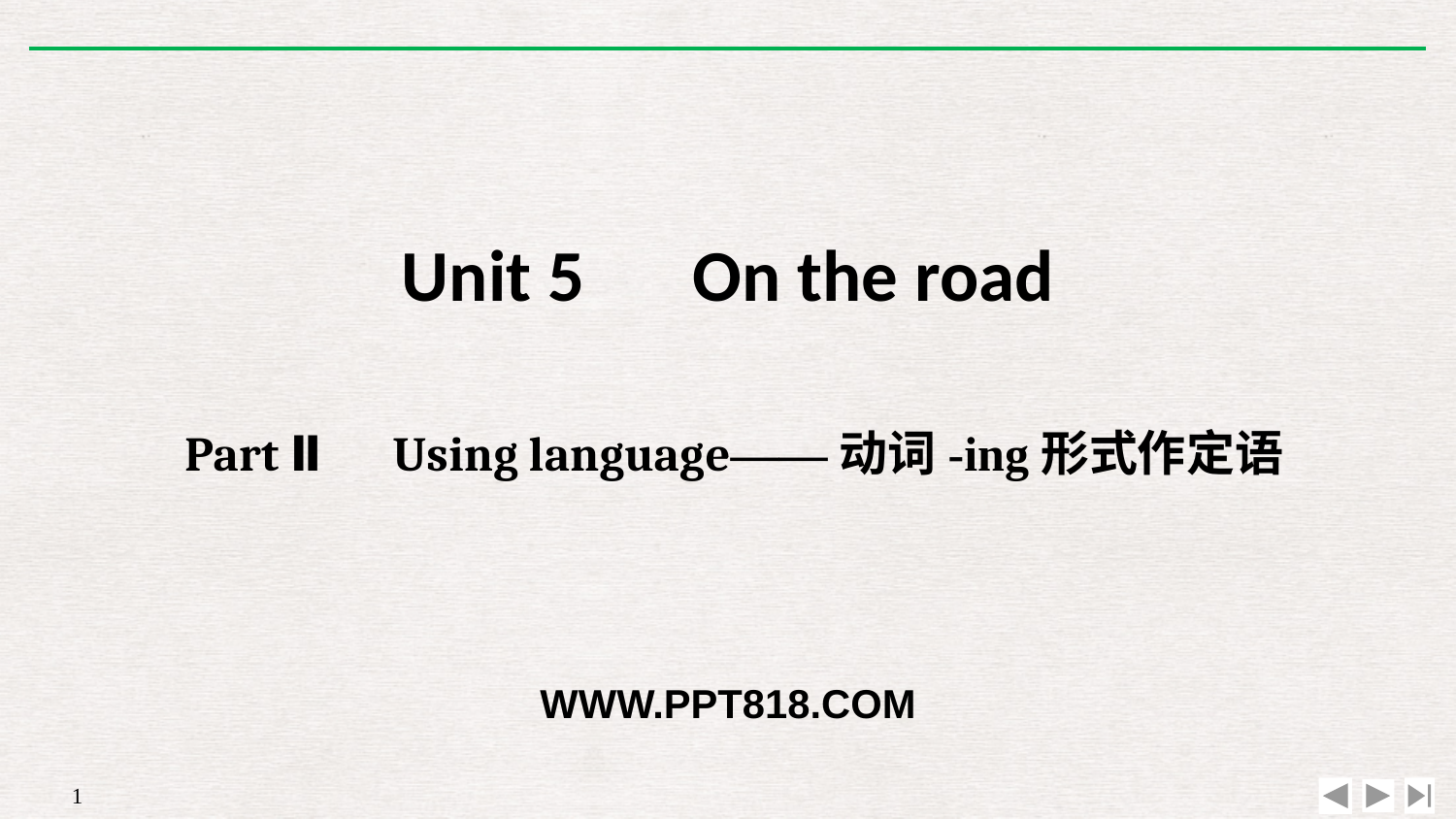

Unit 5　On the road
Part Ⅱ　Using language——动词-ing形式作定语
WWW.PPT818.COM